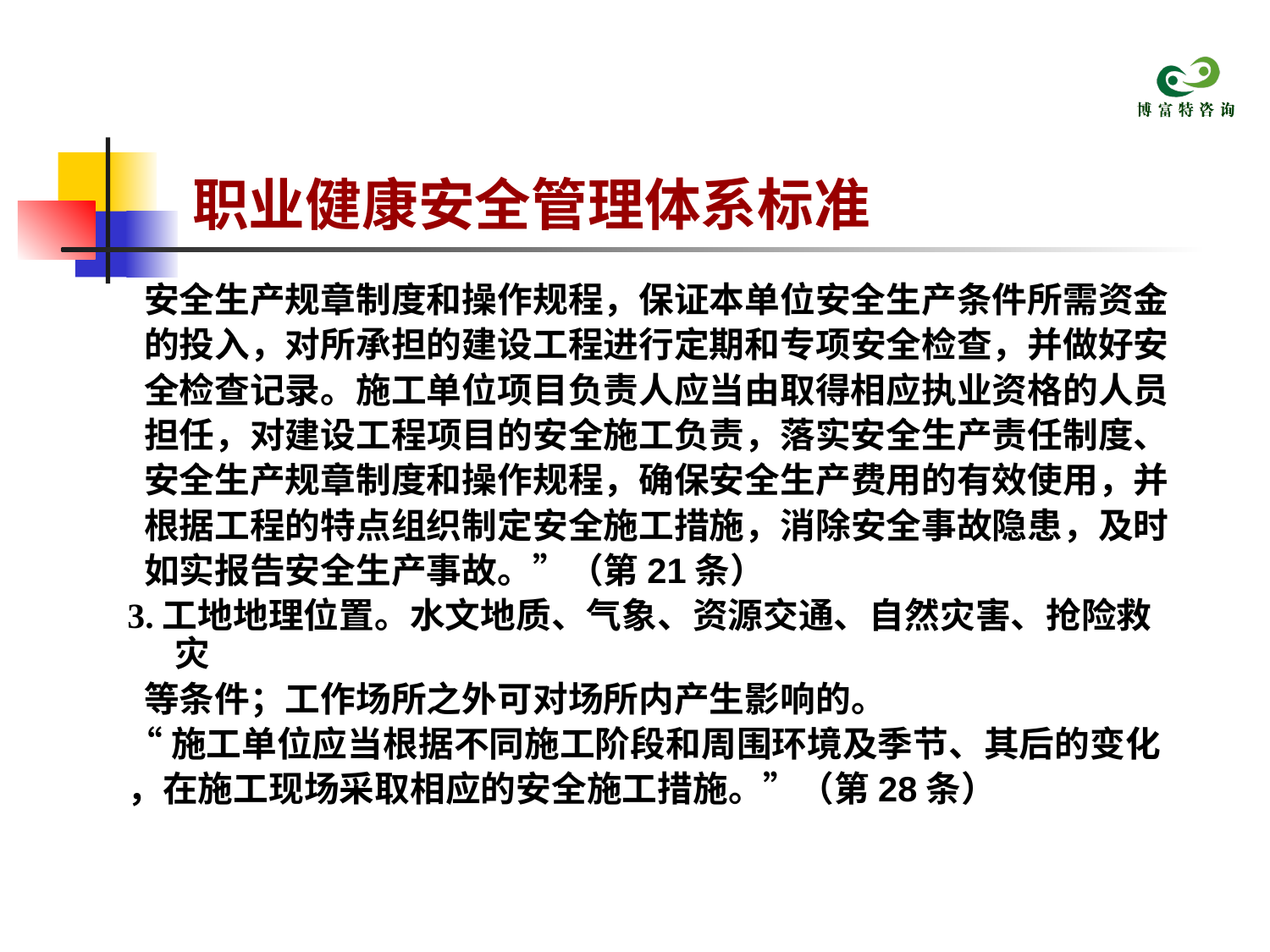

# 职业健康安全管理体系标准
 安全生产规章制度和操作规程，保证本单位安全生产条件所需资金
 的投入，对所承担的建设工程进行定期和专项安全检查，并做好安
 全检查记录。施工单位项目负责人应当由取得相应执业资格的人员
 担任，对建设工程项目的安全施工负责，落实安全生产责任制度、
 安全生产规章制度和操作规程，确保安全生产费用的有效使用，并
 根据工程的特点组织制定安全施工措施，消除安全事故隐患，及时
 如实报告安全生产事故。”（第21条）
3.工地地理位置。水文地质、气象、资源交通、自然灾害、抢险救灾
 等条件；工作场所之外可对场所内产生影响的。
“施工单位应当根据不同施工阶段和周围环境及季节、其后的变化
，在施工现场采取相应的安全施工措施。”（第28条）

35